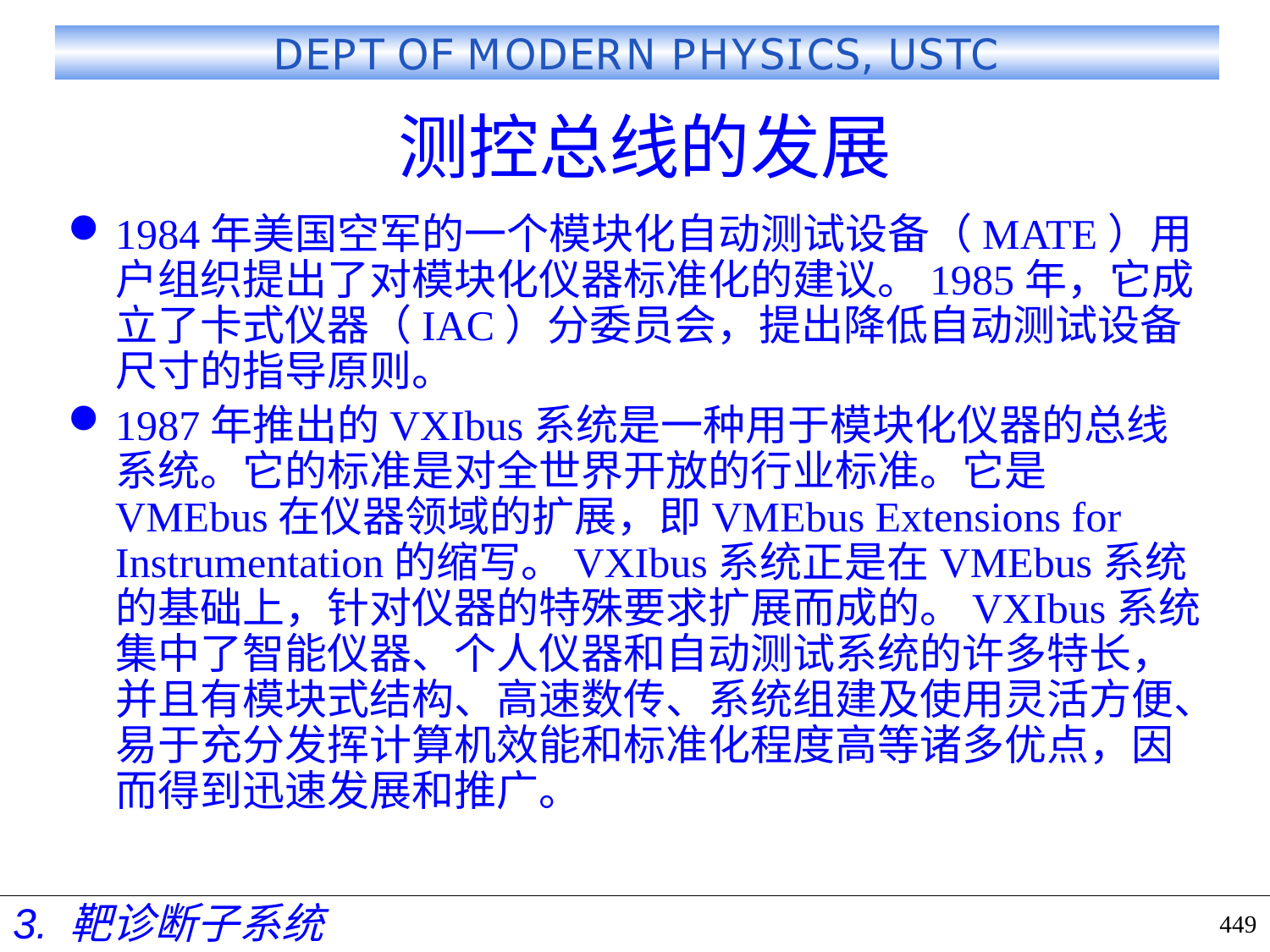

# 测控总线的发展
1984年美国空军的一个模块化自动测试设备（MATE）用户组织提出了对模块化仪器标准化的建议。1985年，它成立了卡式仪器（IAC）分委员会，提出降低自动测试设备尺寸的指导原则。
1987年推出的VXIbus系统是一种用于模块化仪器的总线系统。它的标准是对全世界开放的行业标准。它是VMEbus在仪器领域的扩展，即VMEbus Extensions for Instrumentation的缩写。VXIbus系统正是在VMEbus系统的基础上，针对仪器的特殊要求扩展而成的。VXIbus系统集中了智能仪器、个人仪器和自动测试系统的许多特长，并且有模块式结构、高速数传、系统组建及使用灵活方便、易于充分发挥计算机效能和标准化程度高等诸多优点，因而得到迅速发展和推广。
3. 靶诊断子系统
449